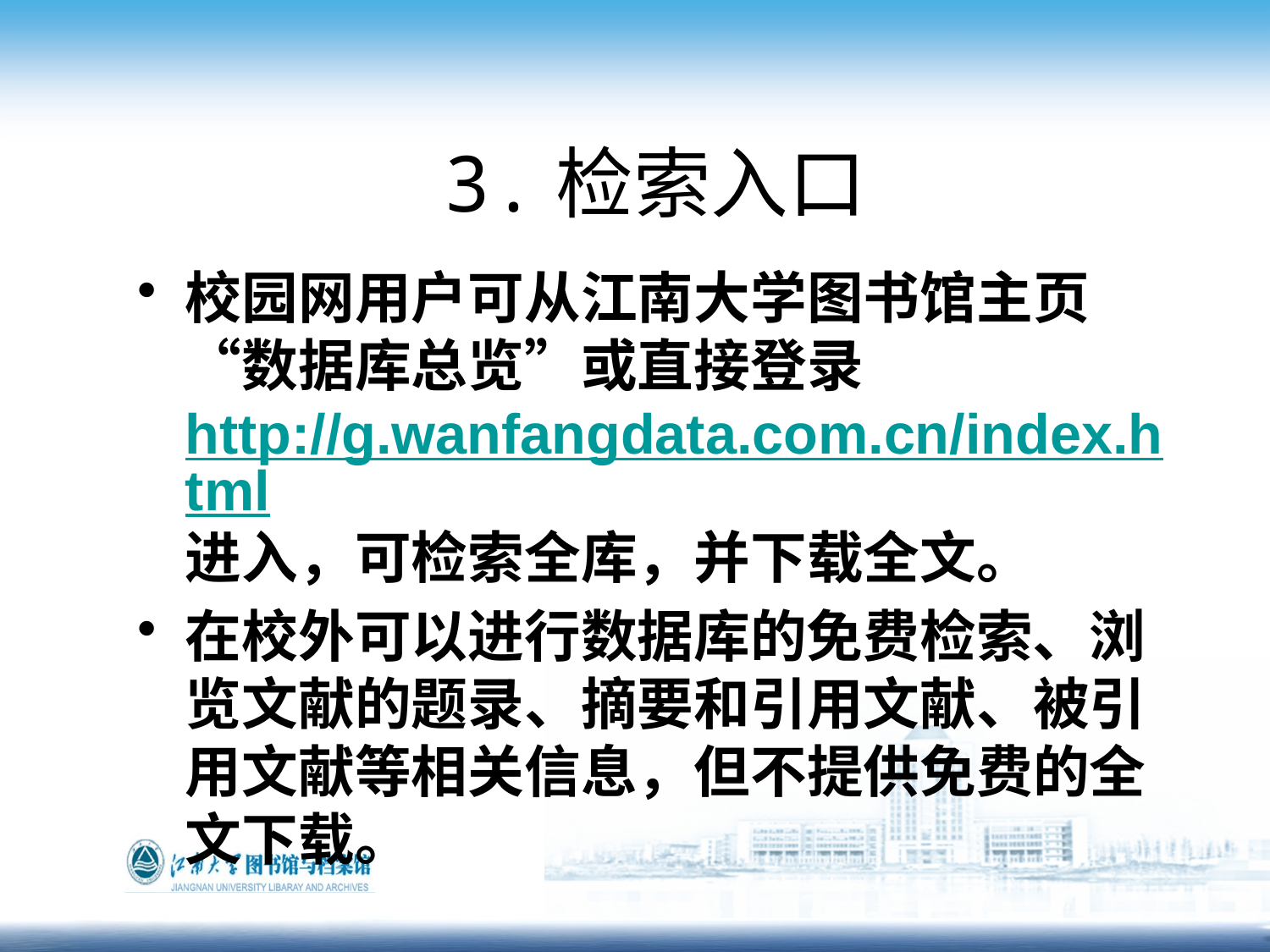

# 3.检索入口
校园网用户可从江南大学图书馆主页“数据库总览”或直接登录http://g.wanfangdata.com.cn/index.html进入，可检索全库，并下载全文。
在校外可以进行数据库的免费检索、浏览文献的题录、摘要和引用文献、被引用文献等相关信息，但不提供免费的全文下载。